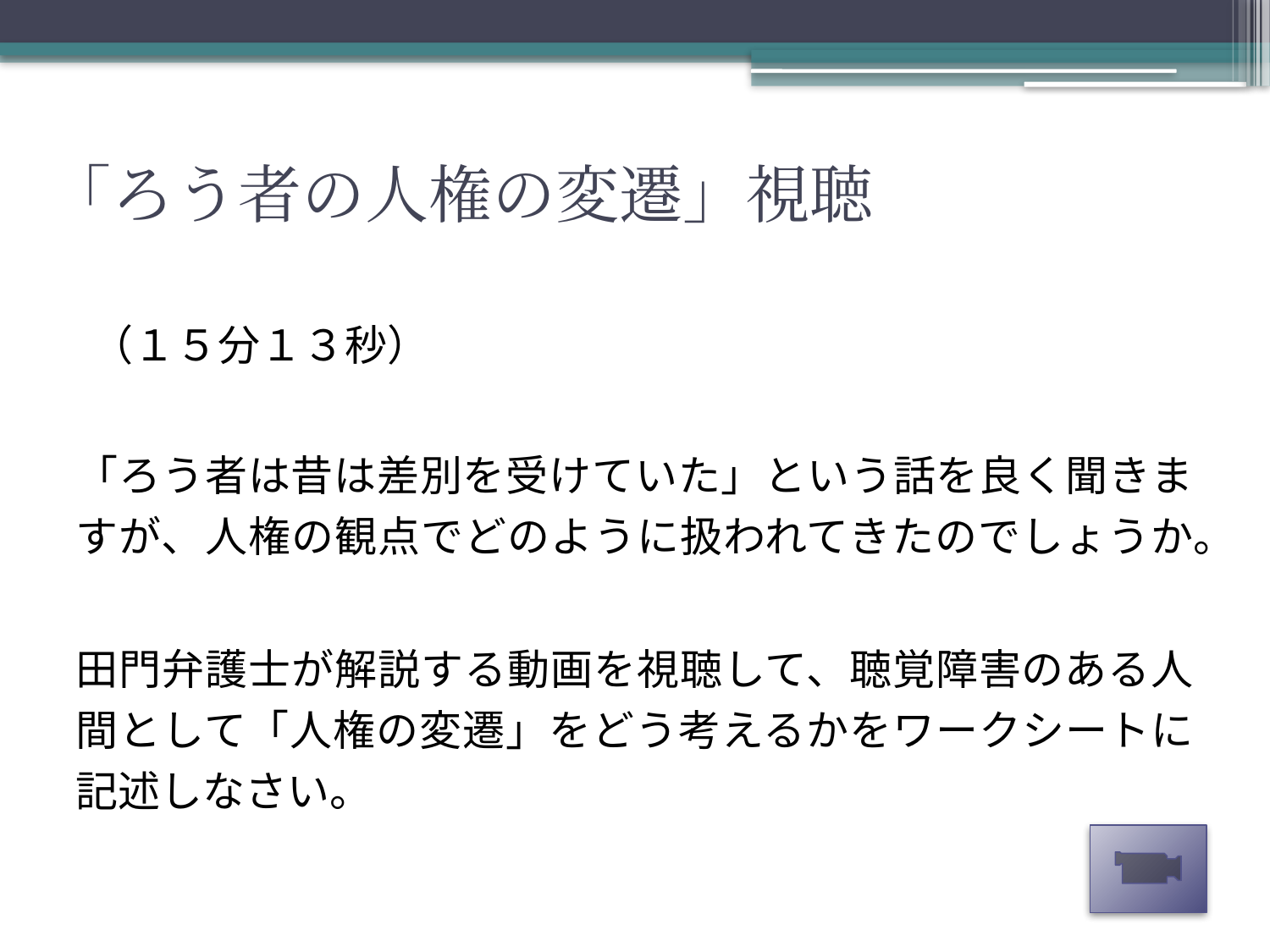

# 「ろう者の人権の変遷」視聴
（１５分１３秒）

「ろう者は昔は差別を受けていた」という話を良く聞きますが、人権の観点でどのように扱われてきたのでしょうか。

田門弁護士が解説する動画を視聴して、聴覚障害のある人間として「人権の変遷」をどう考えるかをワークシートに記述しなさい。